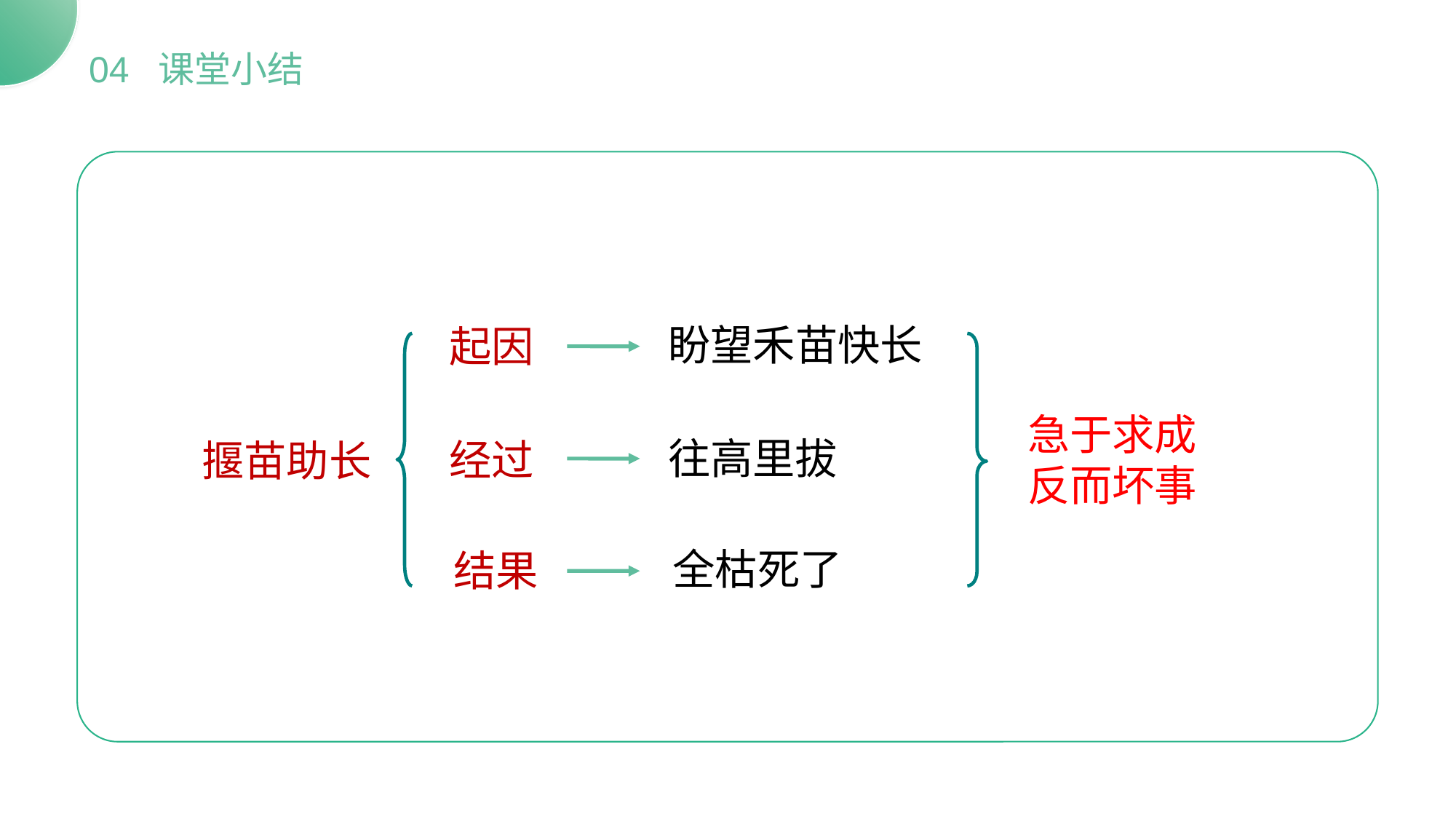

04  课堂小结
盼望禾苗快长
起因

急于求成
反而坏事
往高里拔
经过
揠苗助长

全枯死了
结果